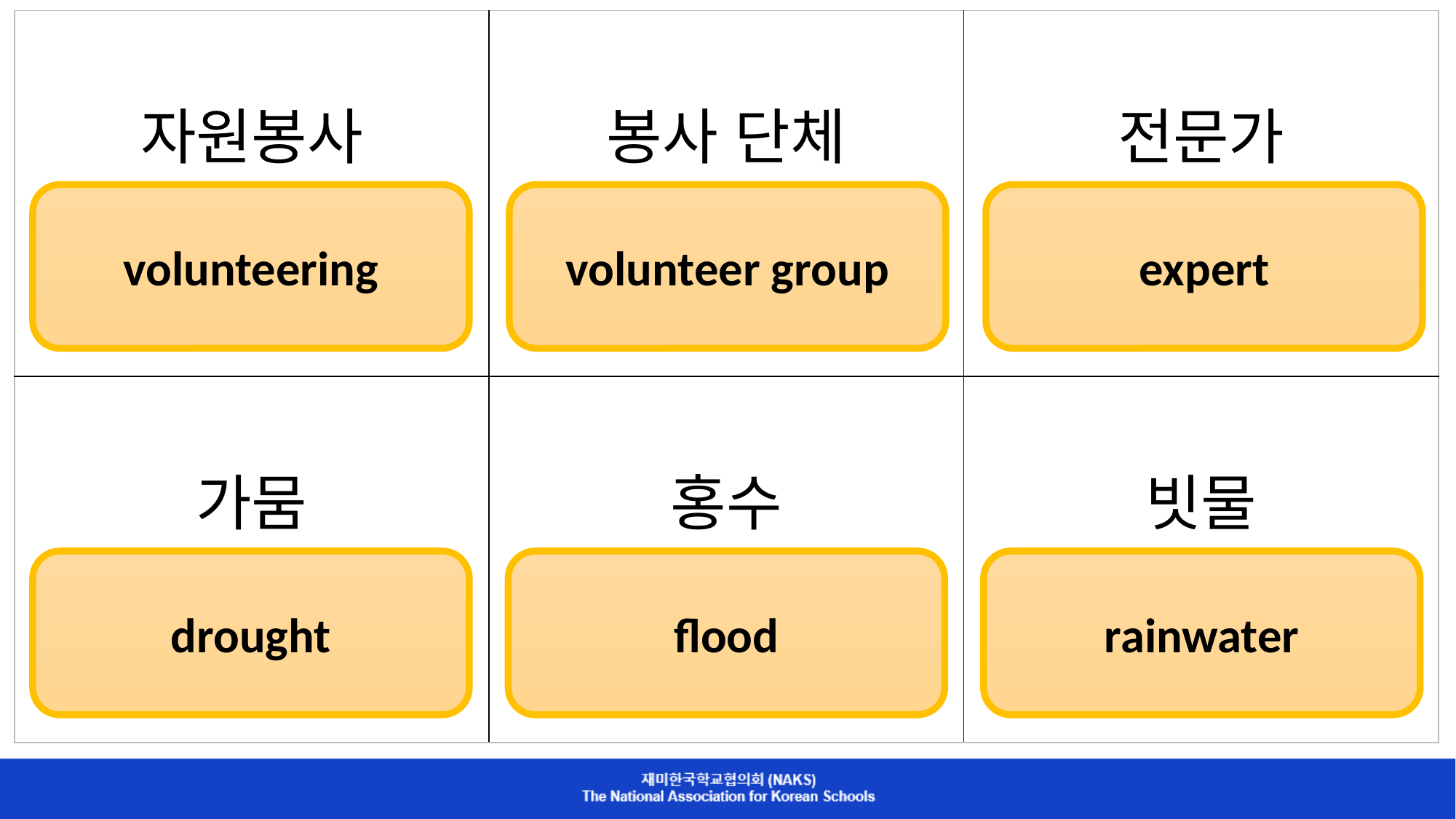

| 자원봉사 | 봉사 단체 | 전문가 |
| --- | --- | --- |
| 가뭄 | 홍수 | 빗물 |
volunteering
volunteer group
expert
drought
flood
rainwater